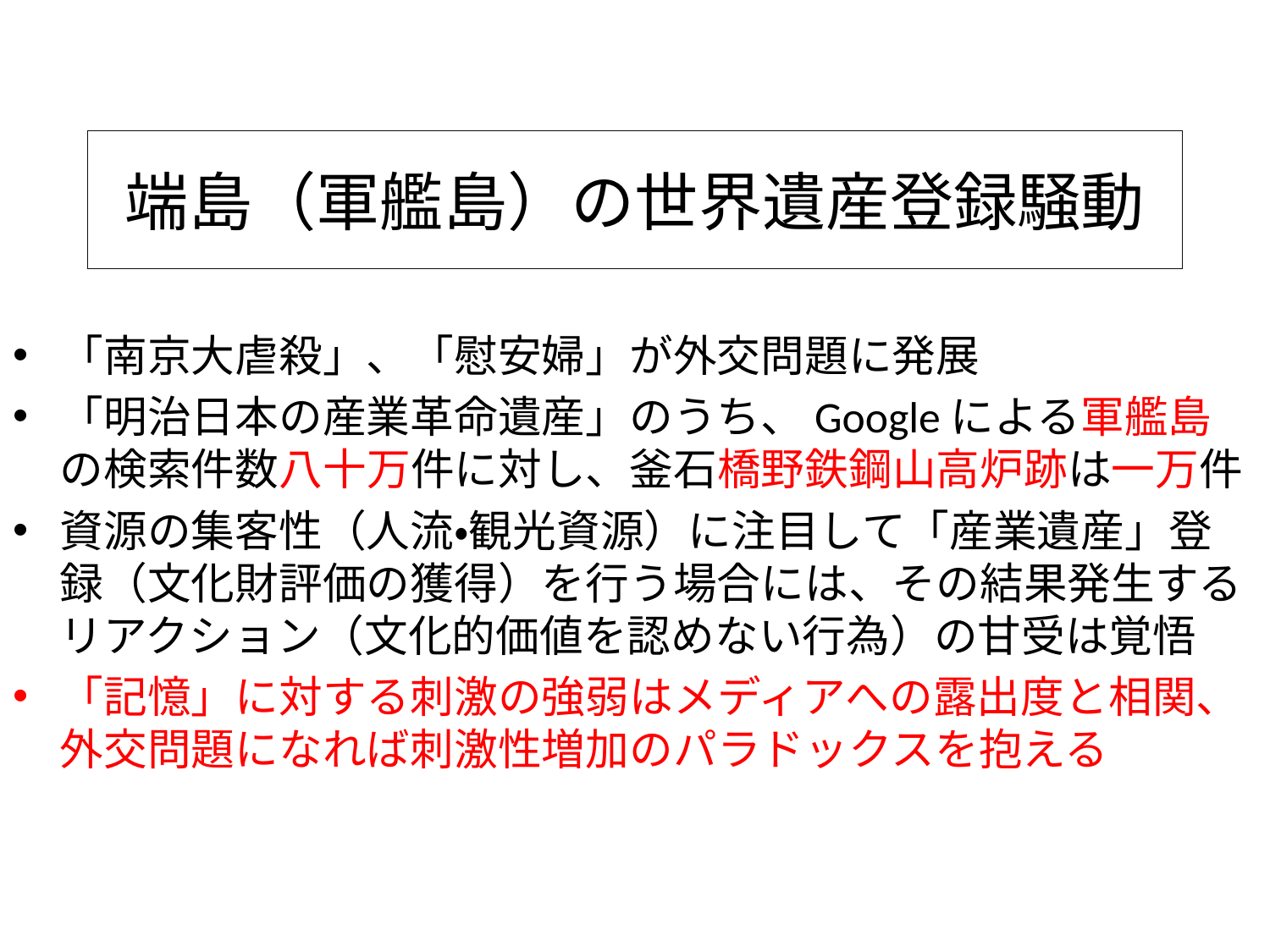

# 端島（軍艦島）の世界遺産登録騒動
「南京大虐殺」、「慰安婦」が外交問題に発展
「明治日本の産業革命遺産」のうち、Googleによる軍艦島の検索件数八十万件に対し、釜石橋野鉄鋼山高炉跡は一万件
資源の集客性（人流・観光資源）に注目して「産業遺産」登録（文化財評価の獲得）を行う場合には、その結果発生するリアクション（文化的価値を認めない行為）の甘受は覚悟
「記憶」に対する刺激の強弱はメディアへの露出度と相関、外交問題になれば刺激性増加のパラドックスを抱える